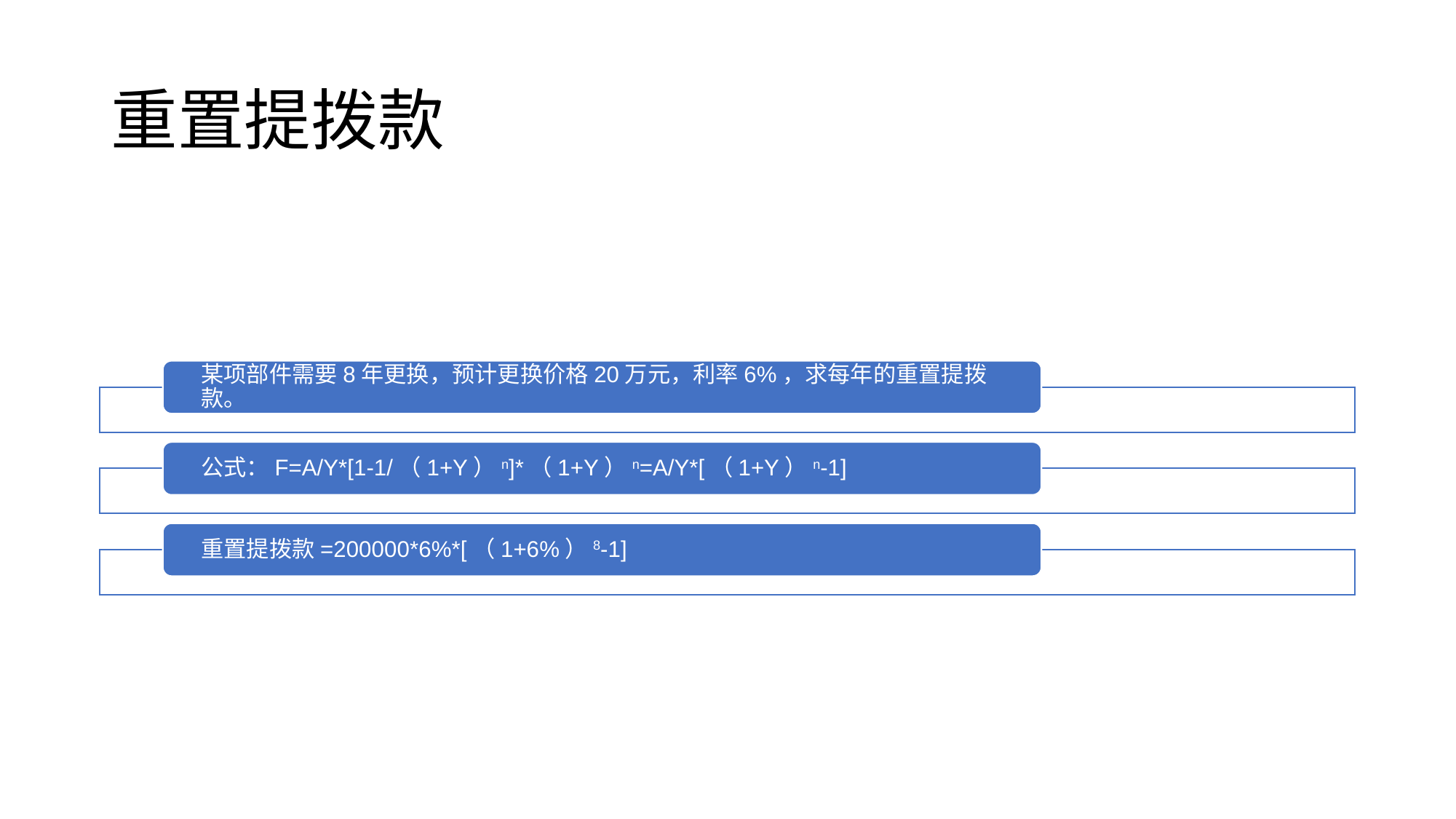

# 重置提拨款
某项部件需要8年更换，预计更换价格20万元，利率6%，求每年的重置提拨款。
公式：F=A/Y*[1-1/（1+Y）n]*（1+Y）n=A/Y*[（1+Y）n-1]
重置提拨款=200000*6%*[（1+6%）8-1]